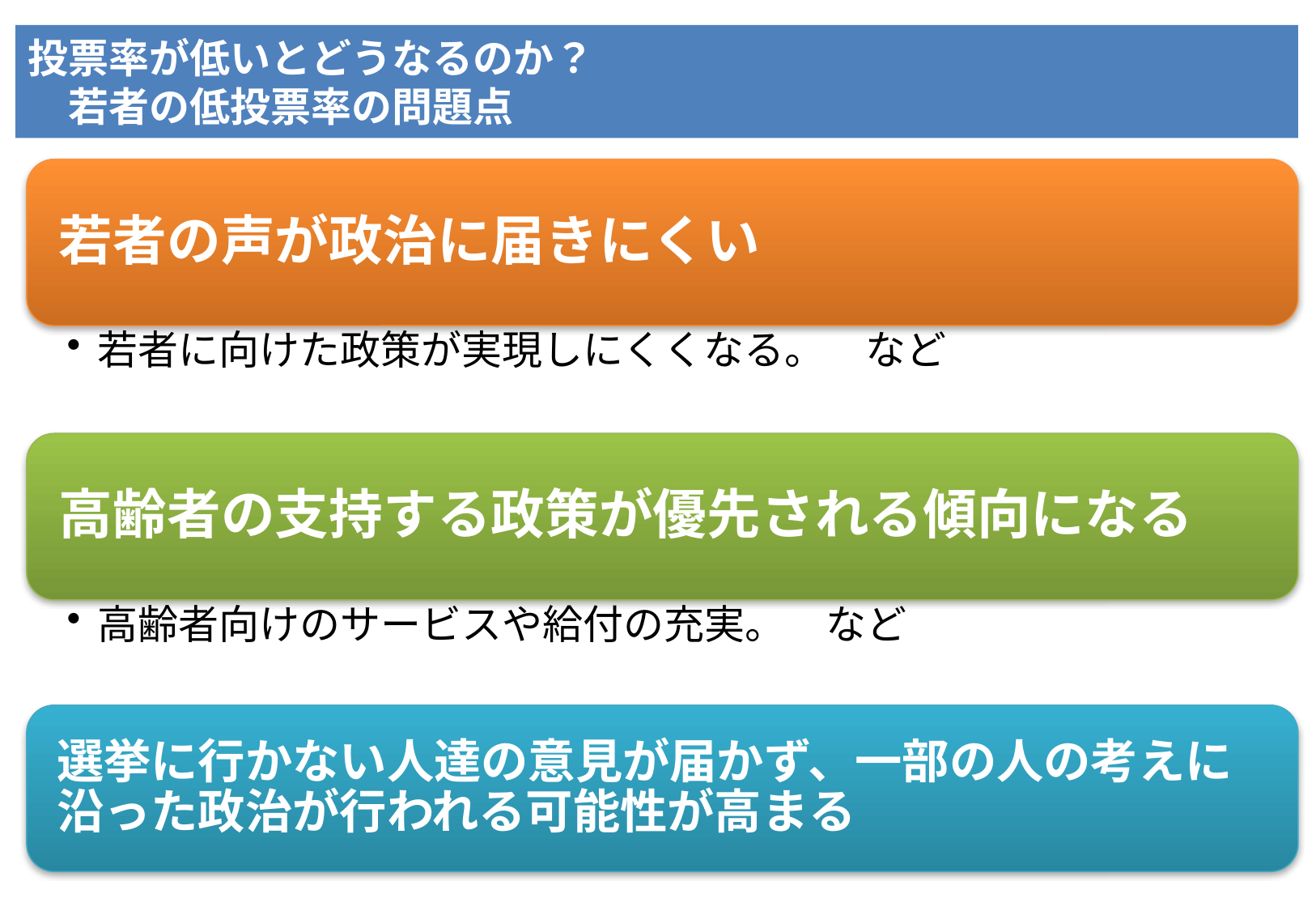

# 投票率が低いとどうなるのか？ 　若者の低投票率の問題点
若者の声が政治に届きにくい
若者に向けた政策が実現しにくくなる。　など

高齢者の支持する政策が優先される傾向になる
高齢者向けのサービスや給付の充実。　など

選挙に行かない人達の意見が届かず、一部の人の考えに沿った政治が行われる可能性が高まる